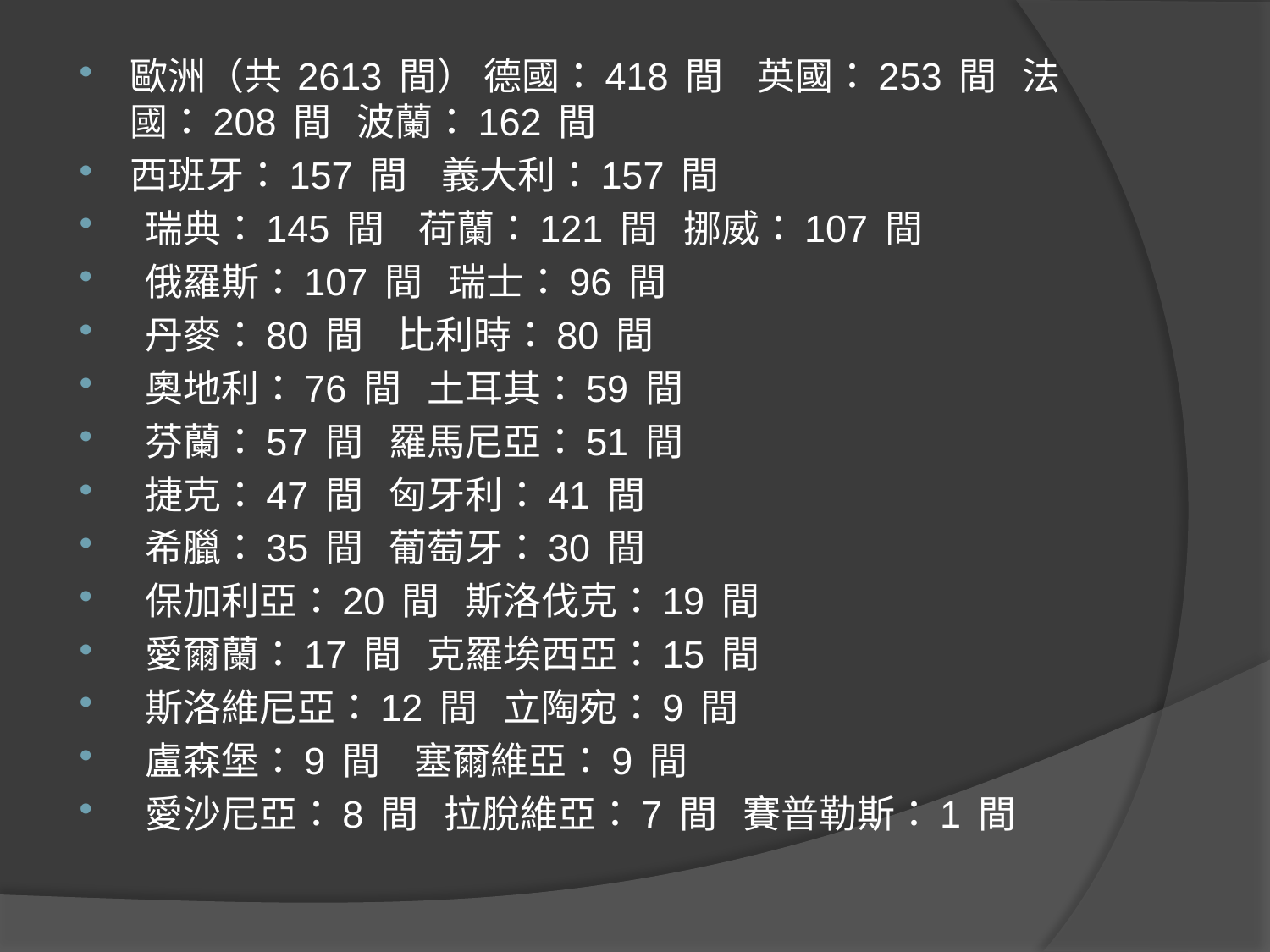

歐洲（共 2613 間） 德國：418 間    英國：253 間   法國：208 間   波蘭：162 間
西班牙：157 間    義大利：157 間
 瑞典：145 間    荷蘭：121 間   挪威：107 間
 俄羅斯：107 間   瑞士：96 間
 丹麥：80 間    比利時：80 間
 奧地利：76 間   土耳其：59 間
 芬蘭：57 間   羅馬尼亞：51 間
 捷克：47 間   匈牙利：41 間
 希臘：35 間   葡萄牙：30 間
 保加利亞：20 間   斯洛伐克：19 間
 愛爾蘭：17 間   克羅埃西亞：15 間
 斯洛維尼亞：12 間   立陶宛：9 間
 盧森堡：9 間    塞爾維亞：9 間
 愛沙尼亞：8 間   拉脫維亞：7 間   賽普勒斯：1 間